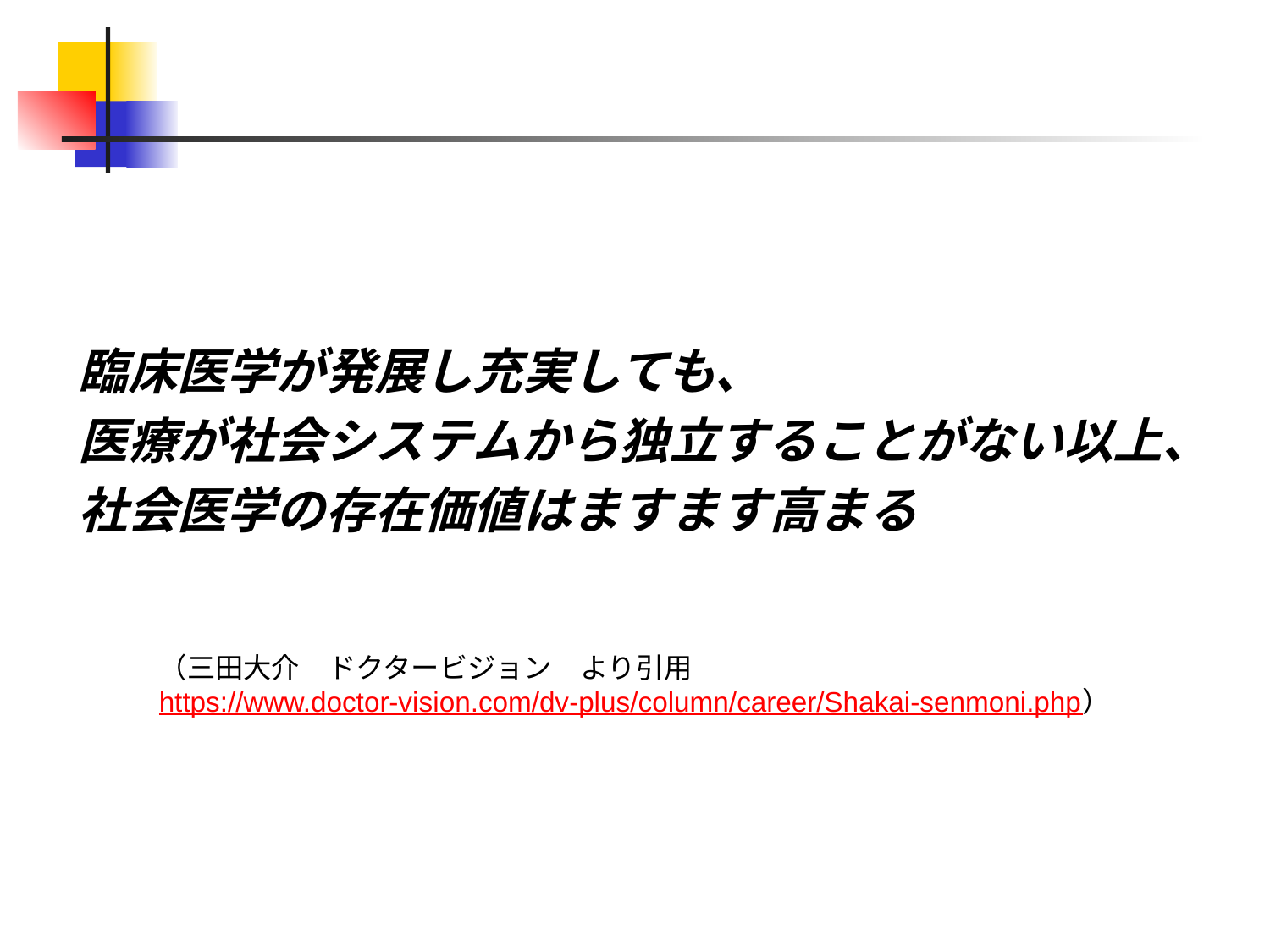

臨床医学が発展し充実しても、
医療が社会システムから独立することがない以上、
社会医学の存在価値はますます高まる
（三田大介　ドクタービジョン　より引用
https://www.doctor-vision.com/dv-plus/column/career/Shakai-senmoni.php）